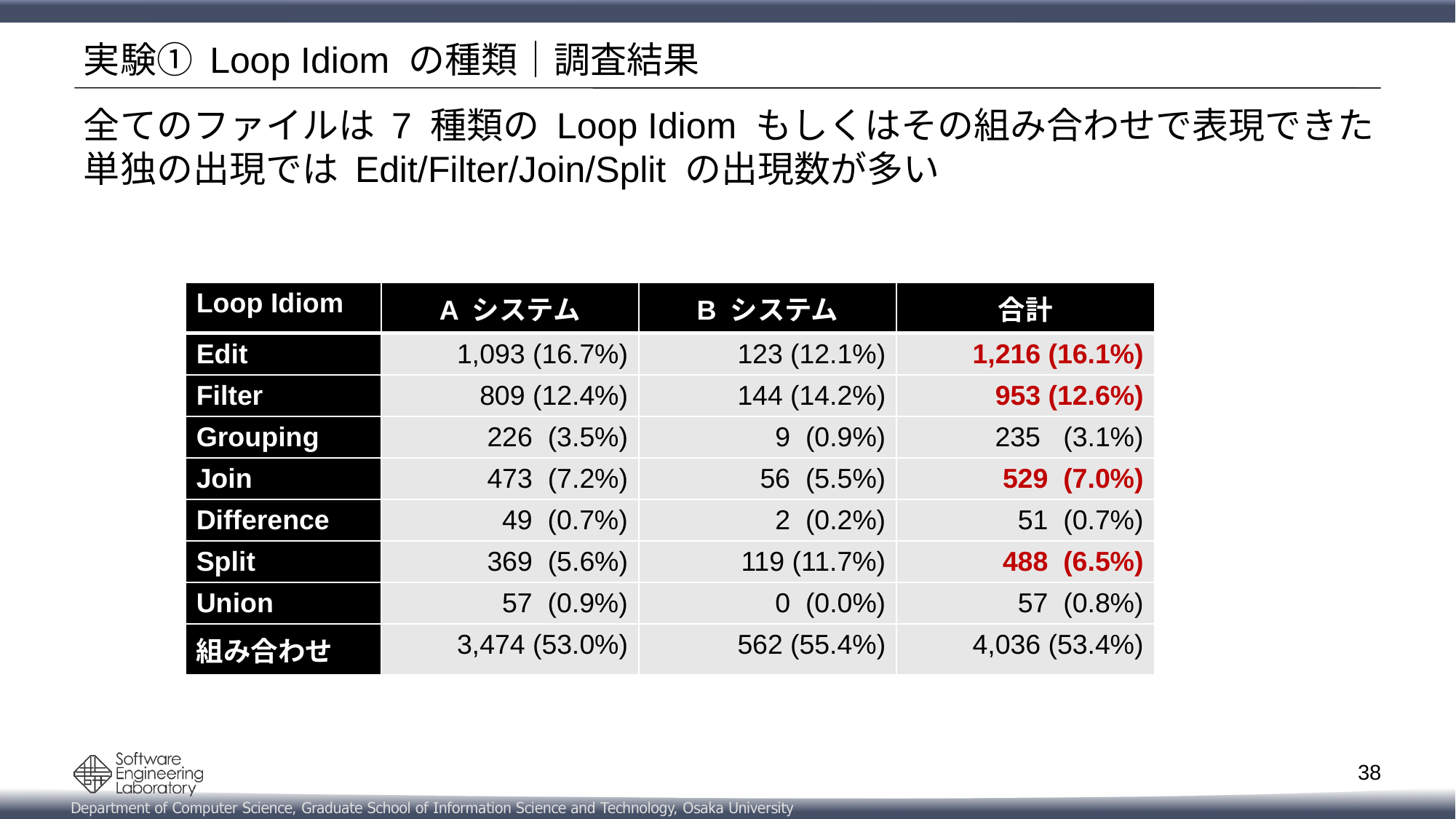

# 実験① Loop Idiom の種類｜調査結果
全てのファイルは 7 種類の Loop Idiom もしくはその組み合わせで表現できた
単独の出現では Edit/Filter/Join/Split の出現数が多い
| Loop Idiom | A システム | B システム | 合計 |
| --- | --- | --- | --- |
| Edit | 1,093 (16.7%) | 123 (12.1%) | 1,216 (16.1%) |
| Filter | 809 (12.4%) | 144 (14.2%) | 953 (12.6%) |
| Grouping | 226 (3.5%) | 9 (0.9%) | 235 (3.1%) |
| Join | 473 (7.2%) | 56 (5.5%) | 529 (7.0%) |
| Difference | 49 (0.7%) | 2 (0.2%) | 51 (0.7%) |
| Split | 369 (5.6%) | 119 (11.7%) | 488 (6.5%) |
| Union | 57 (0.9%) | 0 (0.0%) | 57 (0.8%) |
| 組み合わせ | 3,474 (53.0%) | 562 (55.4%) | 4,036 (53.4%) |
38